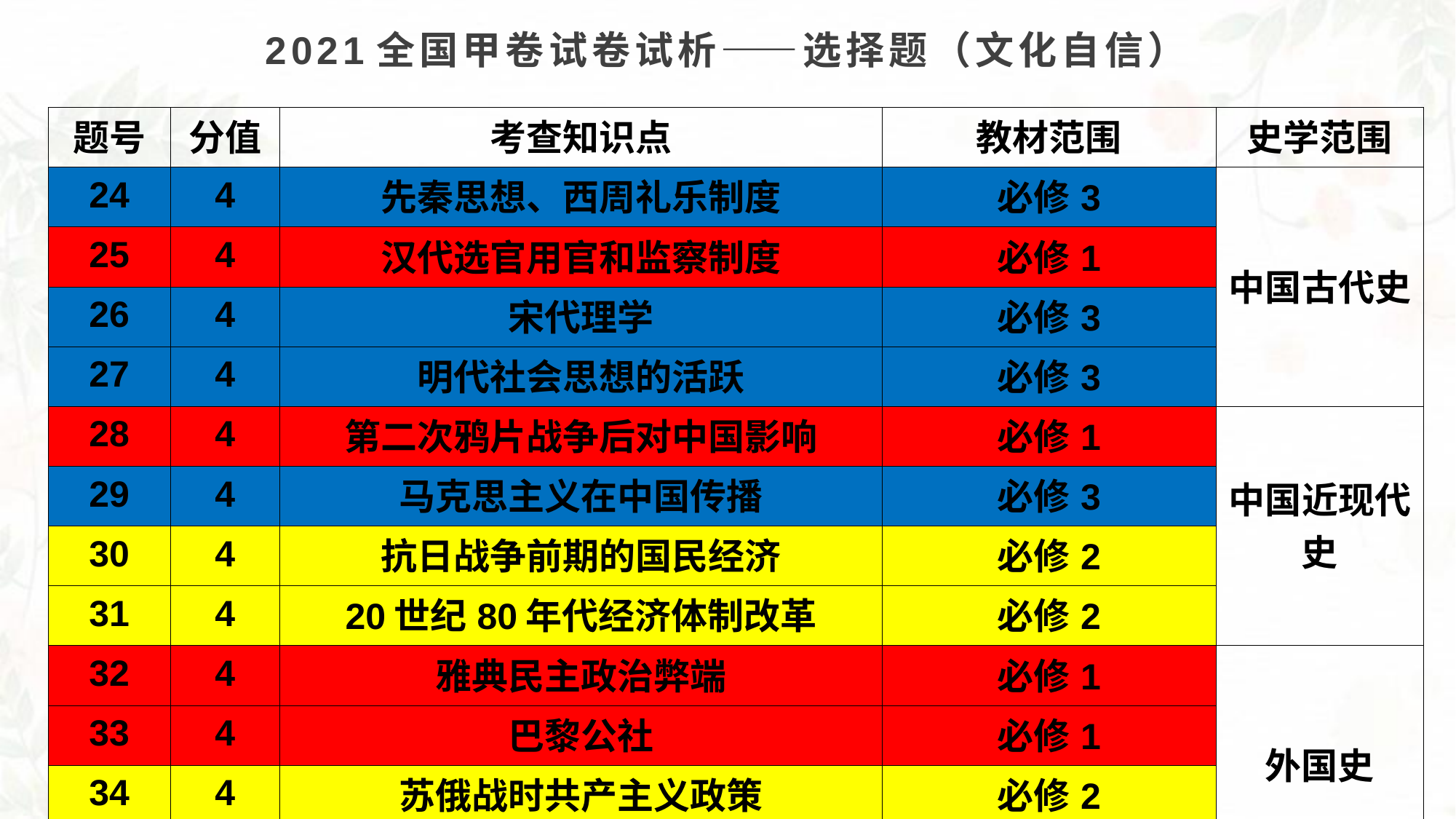

2021全国甲卷试卷试析——选择题（文化自信）
| 题号 | 分值 | 考查知识点 | 教材范围 | 史学范围 |
| --- | --- | --- | --- | --- |
| 24 | 4 | 先秦思想、西周礼乐制度 | 必修3 | 中国古代史 |
| 25 | 4 | 汉代选官用官和监察制度 | 必修1 |  |
| 26 | 4 | 宋代理学 | 必修3 |  |
| 27 | 4 | 明代社会思想的活跃 | 必修3 |  |
| 28 | 4 | 第二次鸦片战争后对中国影响 | 必修1 | 中国近现代史 |
| 29 | 4 | 马克思主义在中国传播 | 必修3 |  |
| 30 | 4 | 抗日战争前期的国民经济 | 必修2 |  |
| 31 | 4 | 20世纪80年代经济体制改革 | 必修2 |  |
| 32 | 4 | 雅典民主政治弊端 | 必修1 | 外国史 |
| 33 | 4 | 巴黎公社 | 必修1 |  |
| 34 | 4 | 苏俄战时共产主义政策 | 必修2 |  |
| 35 | 4 | 1929-1933经济危机 | 必修2 |  |